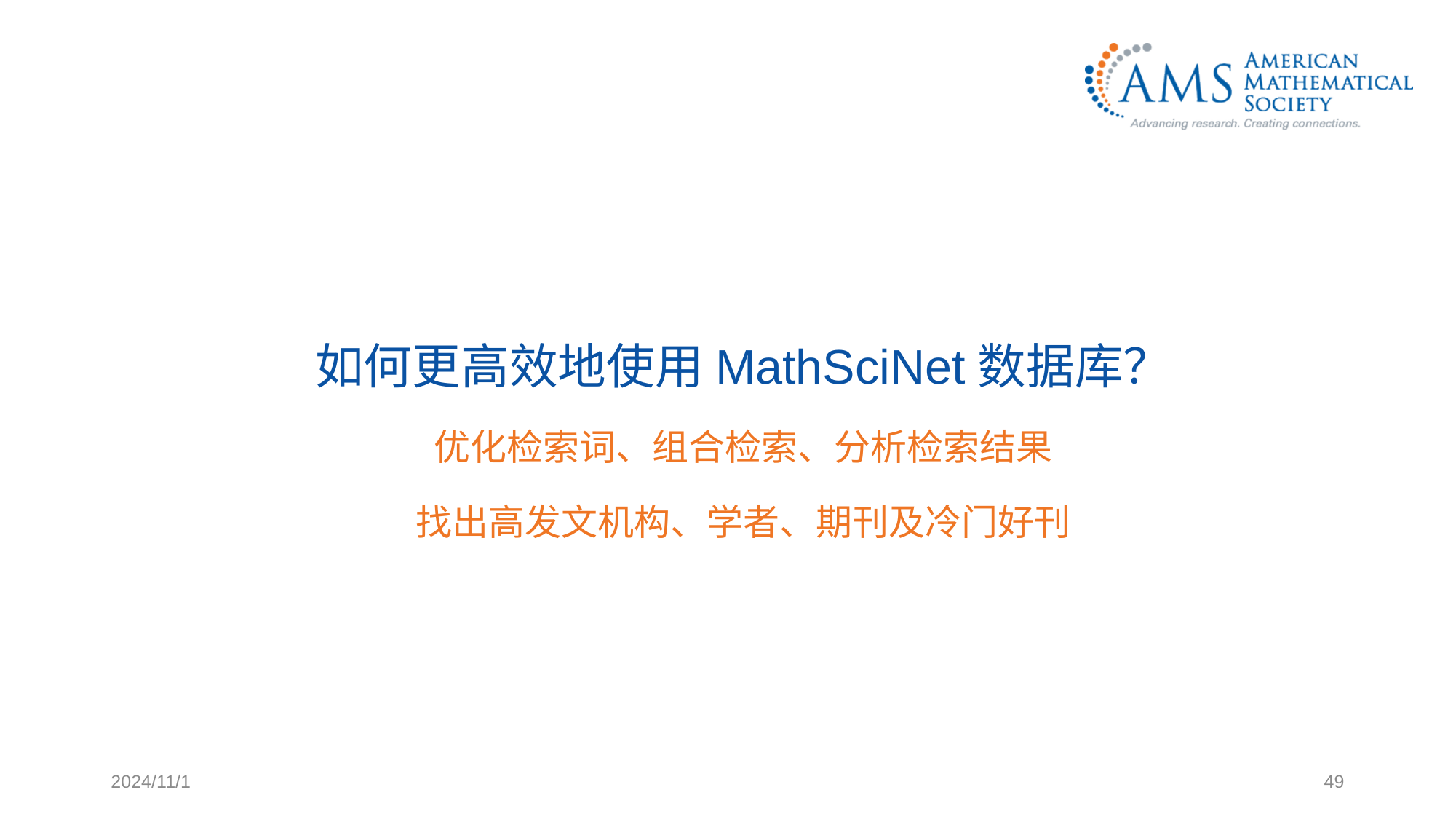

如何更高效地使用MathSciNet数据库？
优化检索词、组合检索、分析检索结果
找出高发文机构、学者、期刊及冷门好刊
2024/11/1
49